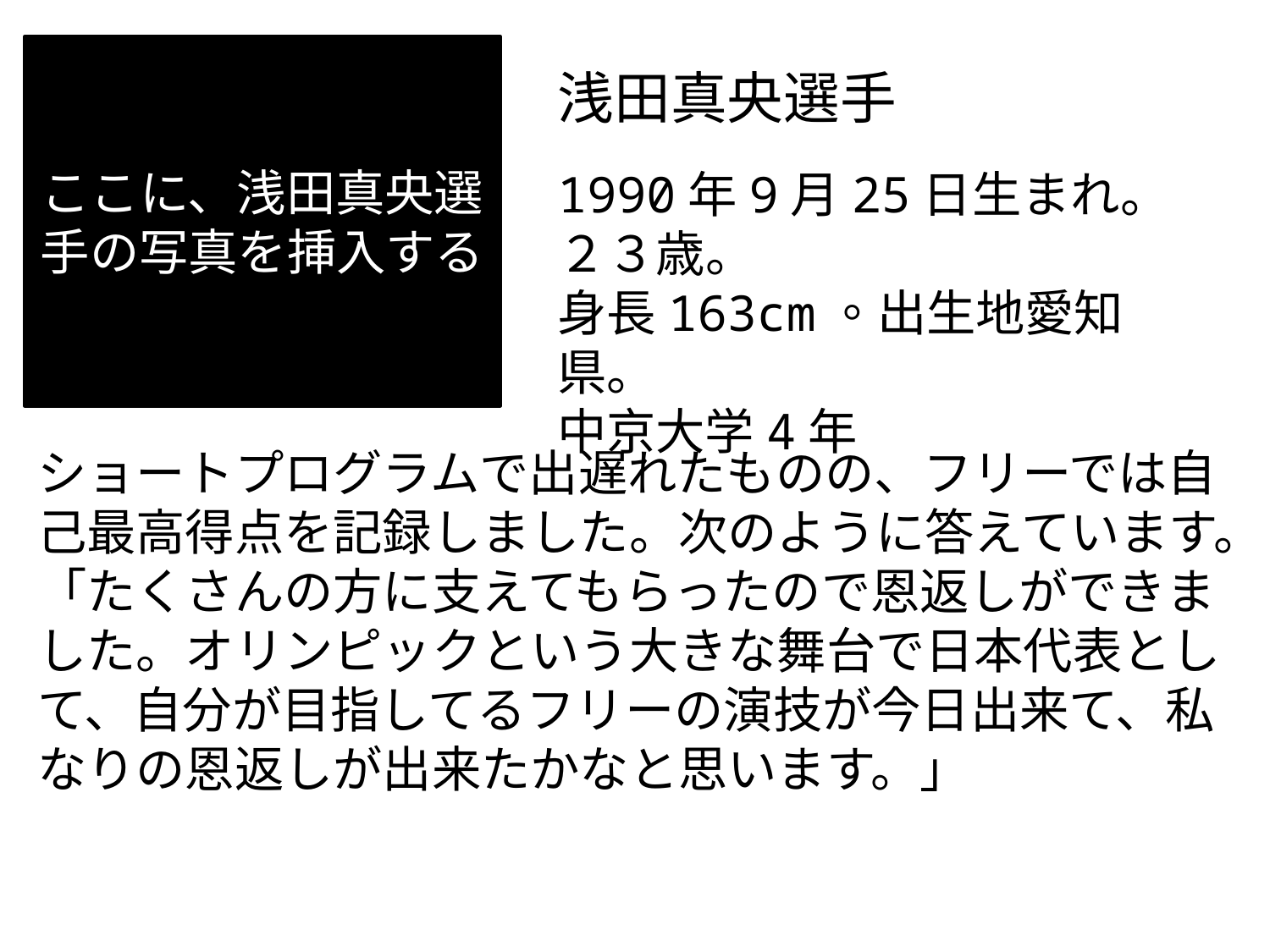

ここに、浅田真央選手の写真を挿入する
浅田真央選手
1990年9月25日生まれ。２３歳。
身長163cm。出生地愛知県。
中京大学4年
ショートプログラムで出遅れたものの、フリーでは自己最高得点を記録しました。次のように答えています。
「たくさんの方に支えてもらったので恩返しができました。オリンピックという大きな舞台で日本代表として、自分が目指してるフリーの演技が今日出来て、私なりの恩返しが出来たかなと思います。」